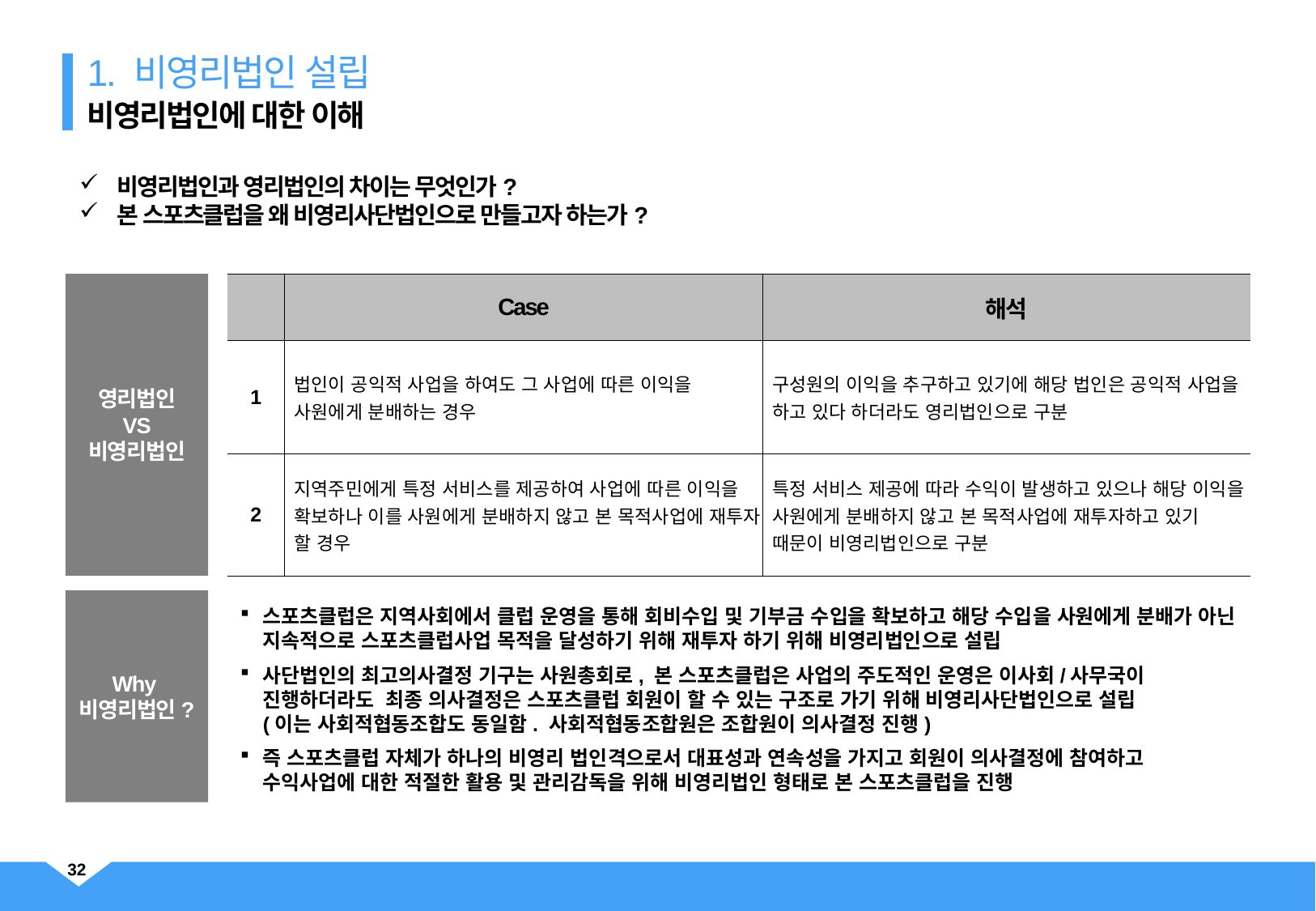

1. 비영리법인 설립
비영리법인에 대한 이해
비영리법인과 영리법인의 차이는 무엇인가?
본 스포츠클럽을 왜 비영리사단법인으로 만들고자 하는가?

영리법인
VS
비영리법인
|  | Case | 해석 |
| --- | --- | --- |
| 1 | 법인이 공익적 사업을 하여도 그 사업에 따른 이익을 사원에게 분배하는 경우 | 구성원의 이익을 추구하고 있기에 해당 법인은 공익적 사업을 하고 있다 하더라도 영리법인으로 구분 |
| 2 | 지역주민에게 특정 서비스를 제공하여 사업에 따른 이익을 확보하나 이를 사원에게 분배하지 않고 본 목적사업에 재투자 할 경우 | 특정 서비스 제공에 따라 수익이 발생하고 있으나 해당 이익을 사원에게 분배하지 않고 본 목적사업에 재투자하고 있기 때문이 비영리법인으로 구분 |
Why
비영리법인?
스포츠클럽은 지역사회에서 클럽 운영을 통해 회비수입 및 기부금 수입을 확보하고 해당 수입을 사원에게 분배가 아닌 지속적으로 스포츠클럽사업 목적을 달성하기 위해 재투자 하기 위해 비영리법인으로 설립
사단법인의 최고의사결정 기구는 사원총회로, 본 스포츠클럽은 사업의 주도적인 운영은 이사회/사무국이 진행하더라도  최종 의사결정은 스포츠클럽 회원이 할 수 있는 구조로 가기 위해 비영리사단법인으로 설립
(이는 사회적협동조합도 동일함. 사회적협동조합원은 조합원이 의사결정 진행)
즉 스포츠클럽 자체가 하나의 비영리 법인격으로서 대표성과 연속성을 가지고 회원이 의사결정에 참여하고 수익사업에 대한 적절한 활용 및 관리감독을 위해 비영리법인 형태로 본 스포츠클럽을 진행